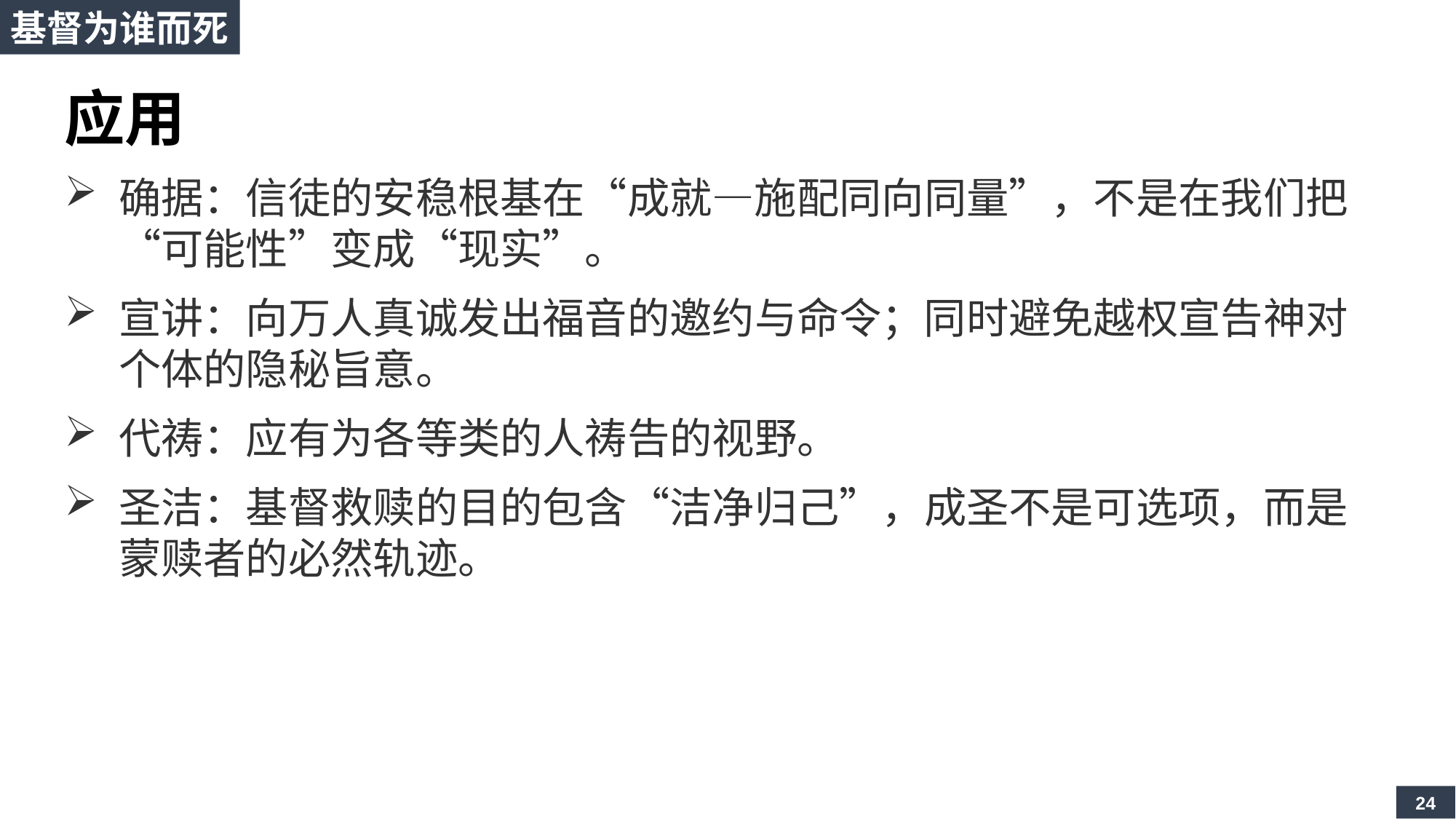

基督为谁而死
应用
确据：信徒的安稳根基在“成就—施配同向同量”，不是在我们把“可能性”变成“现实”。
宣讲：向万人真诚发出福音的邀约与命令；同时避免越权宣告神对个体的隐秘旨意。
代祷：应有为各等类的人祷告的视野。
圣洁：基督救赎的目的包含“洁净归己”，成圣不是可选项，而是蒙赎者的必然轨迹。
24